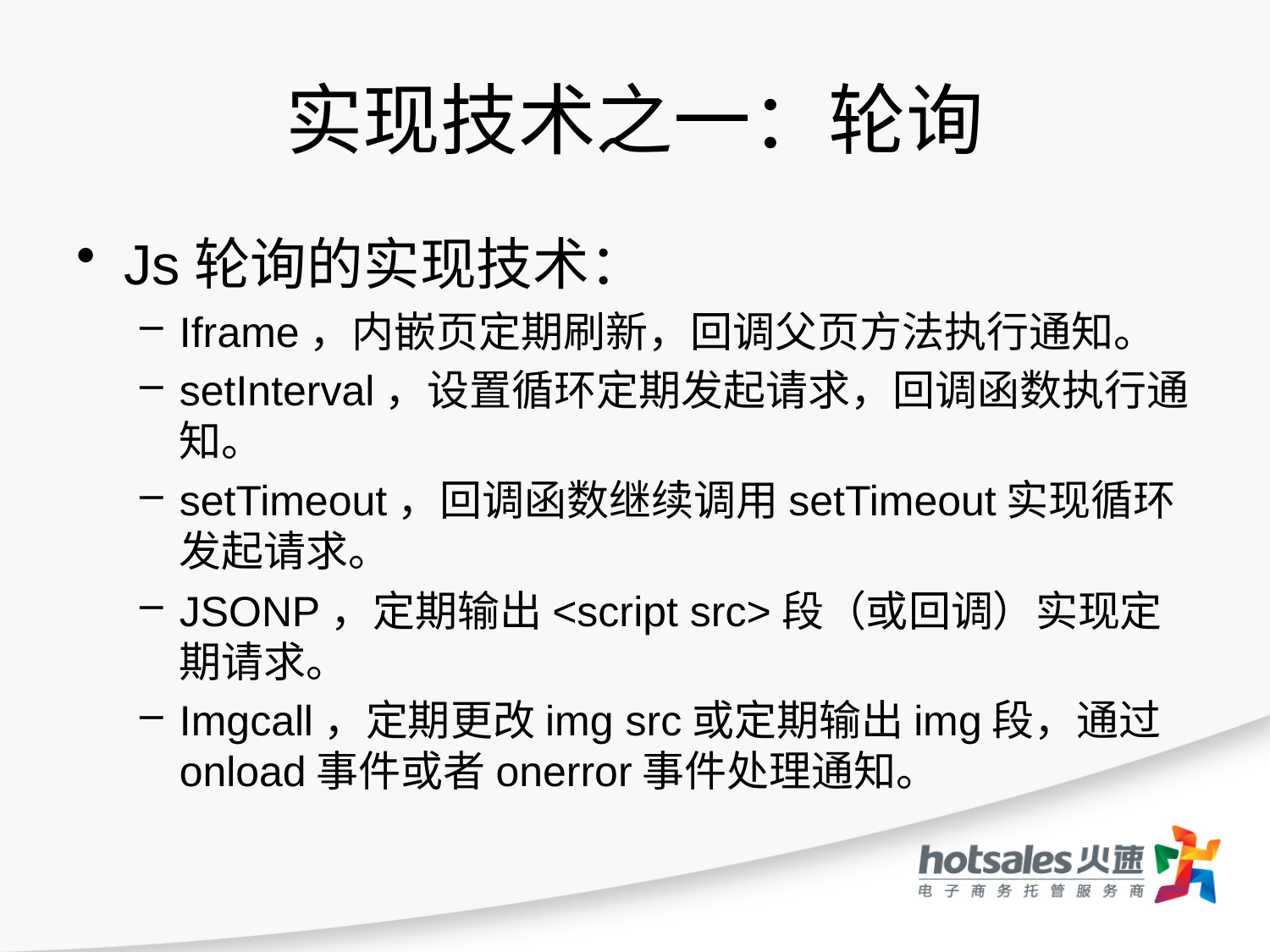

# 实现技术之一：轮询
Js轮询的实现技术：
Iframe，内嵌页定期刷新，回调父页方法执行通知。
setInterval，设置循环定期发起请求，回调函数执行通知。
setTimeout，回调函数继续调用setTimeout实现循环发起请求。
JSONP，定期输出<script src>段（或回调）实现定期请求。
Imgcall，定期更改img src或定期输出img段，通过onload事件或者onerror事件处理通知。